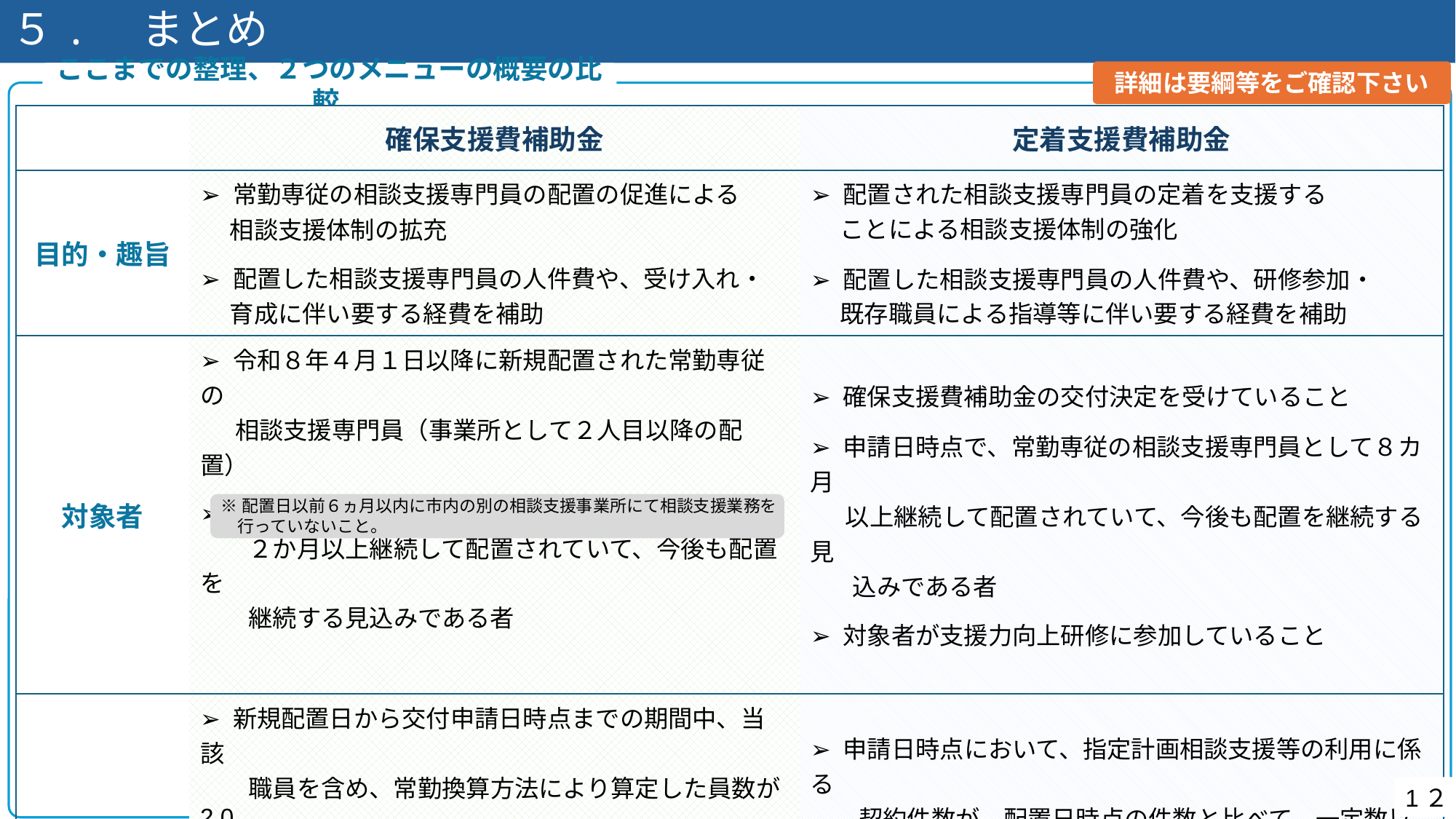

５.　まとめ
詳細は要綱等をご確認下さい
ここまでの整理、２つのメニューの概要の比較

|  | 確保支援費補助金 | 定着支援費補助金 |
| --- | --- | --- |
| 目的・趣旨 | ➢ 常勤専従の相談支援専門員の配置の促進による 　 相談支援体制の拡充 ➢ 配置した相談支援専門員の人件費や、受け入れ・ 　 育成に伴い要する経費を補助 | ➢ 配置された相談支援専門員の定着を支援する 　 ことによる相談支援体制の強化 ➢ 配置した相談支援専門員の人件費や、研修参加・ 　 既存職員による指導等に伴い要する経費を補助 |
| 対象者 | ➢ 令和８年４月１日以降に新規配置された常勤専従の 　 相談支援専門員（事業所として２人目以降の配置） ➢ 申請日時点で、常勤専従の相談支援専門員として 　　２か月以上継続して配置されていて、今後も配置を 　　継続する見込みである者 | ➢ 確保支援費補助金の交付決定を受けていること ➢ 申請日時点で、常勤専従の相談支援専門員として８カ月 　 以上継続して配置されていて、今後も配置を継続する見 　 込みである者 ➢ 対象者が支援力向上研修に参加していること |
| 要件 | ➢ 新規配置日から交付申請日時点までの期間中、当該 　　職員を含め、常勤換算方法により算定した員数が2.0 　　以上を確保していること ➢ 申請日における常勤換算員数が、配置日時点の員数 　　を下回っていないこと ➢ 新規配置日前６カ月間における常勤換算員数の最大 　　値を上回っていること | ➢ 申請日時点において、指定計画相談支援等の利用に係る 　　契約件数が、配置日時点の件数と比べて、一定数以上の 　　増となっていること ➢ 事業所として、運営等支援事業を活用していること ➢ 区自立協に定期的に参加し、今後も参加を見込むこと ➢ 申請日時点において、確保支援費補助金申請時の常勤 　　換算と比較し、下回っていないこと |
| 補助額 | ➢ 最大25万円 | ➢ 最大25万円 |
※配置日以前６ヵ月以内に市内の別の相談支援事業所にて相談支援業務を
　行っていないこと。

1２